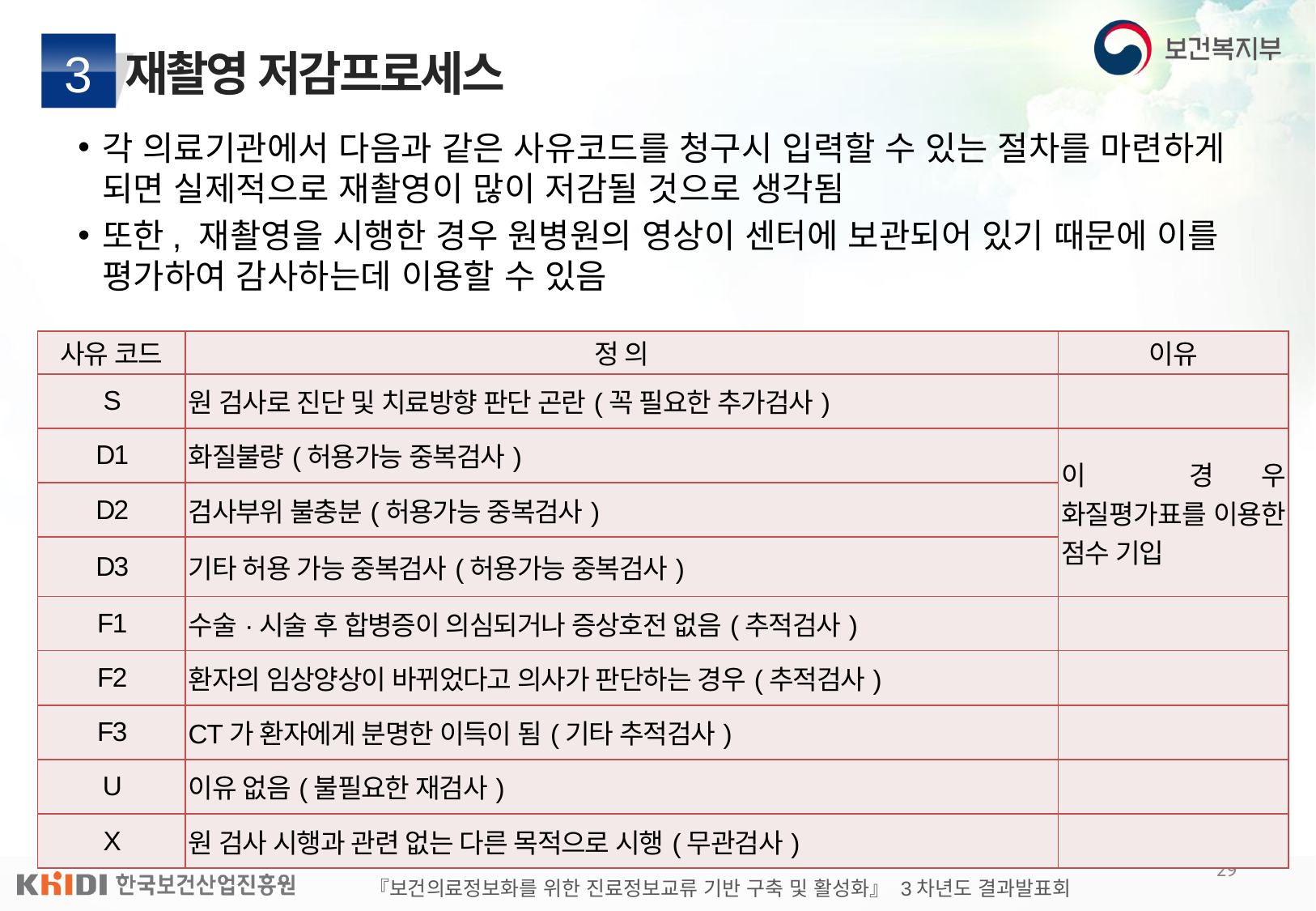

# 재촬영 저감프로세스
3
각 의료기관에서 다음과 같은 사유코드를 청구시 입력할 수 있는 절차를 마련하게 되면 실제적으로 재촬영이 많이 저감될 것으로 생각됨
또한, 재촬영을 시행한 경우 원병원의 영상이 센터에 보관되어 있기 때문에 이를 평가하여 감사하는데 이용할 수 있음

| 사유 코드 | 정 의 | 이유 |
| --- | --- | --- |
| S | 원 검사로 진단 및 치료방향 판단 곤란(꼭 필요한 추가검사) |  |
| D1 | 화질불량(허용가능 중복검사) | 이 경우 화질평가표를 이용한 점수 기입 |
| D2 | 검사부위 불충분(허용가능 중복검사) |  |
| D3 | 기타 허용 가능 중복검사(허용가능 중복검사) |  |
| F1 | 수술·시술 후 합병증이 의심되거나 증상호전 없음(추적검사) |  |
| F2 | 환자의 임상양상이 바뀌었다고 의사가 판단하는 경우(추적검사) |  |
| F3 | CT가 환자에게 분명한 이득이 됨(기타 추적검사) |  |
| U | 이유 없음(불필요한 재검사) |  |
| X | 원 검사 시행과 관련 없는 다른 목적으로 시행(무관검사) |  |
29